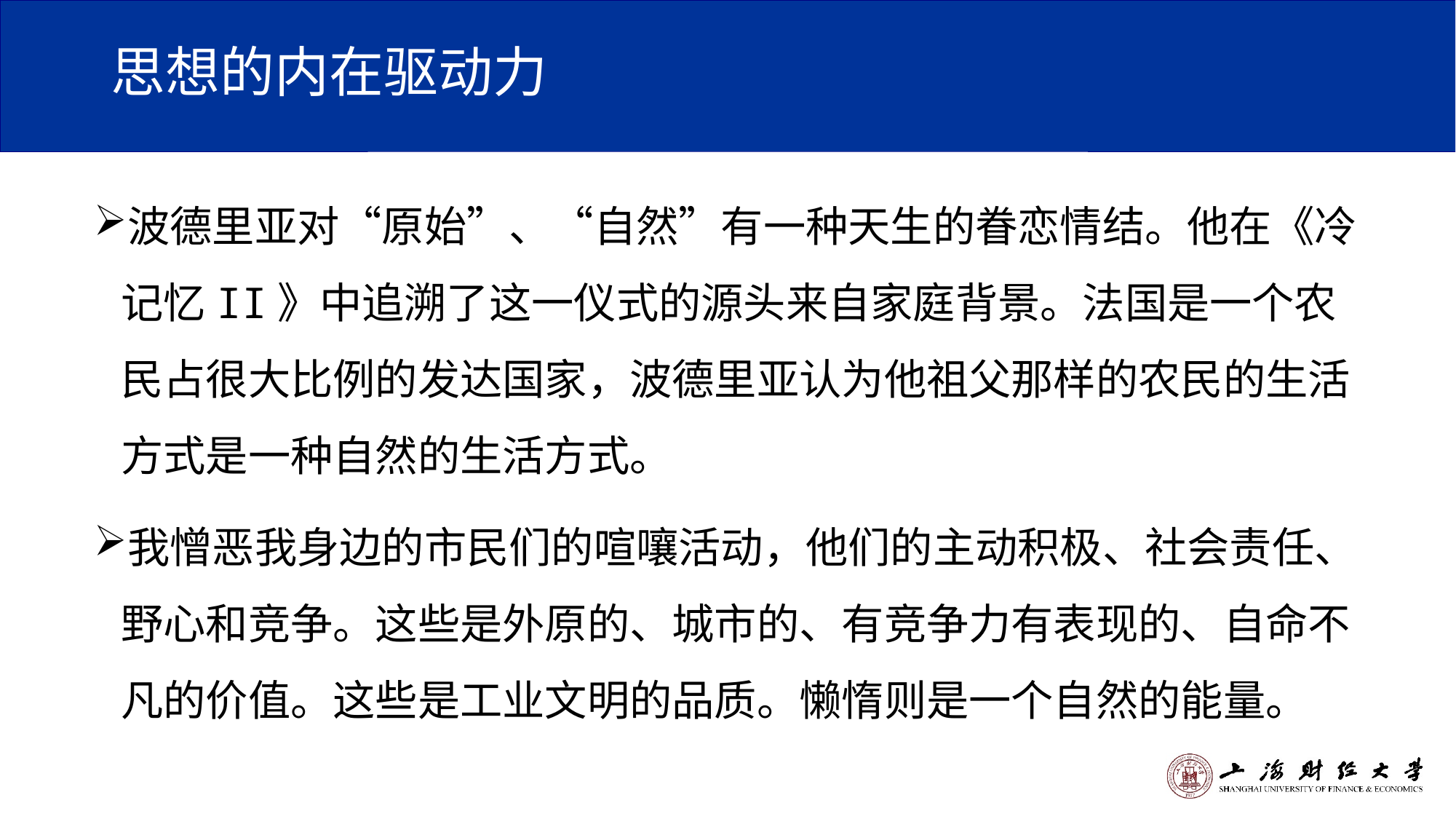

# 思想的内在驱动力
波德里亚对“原始”、“自然”有一种天生的眷恋情结。他在《冷记忆II》中追溯了这一仪式的源头来自家庭背景。法国是一个农民占很大比例的发达国家，波德里亚认为他祖父那样的农民的生活方式是一种自然的生活方式。
我憎恶我身边的市民们的喧嚷活动，他们的主动积极、社会责任、野心和竞争。这些是外原的、城市的、有竞争力有表现的、自命不凡的价值。这些是工业文明的品质。懒惰则是一个自然的能量。